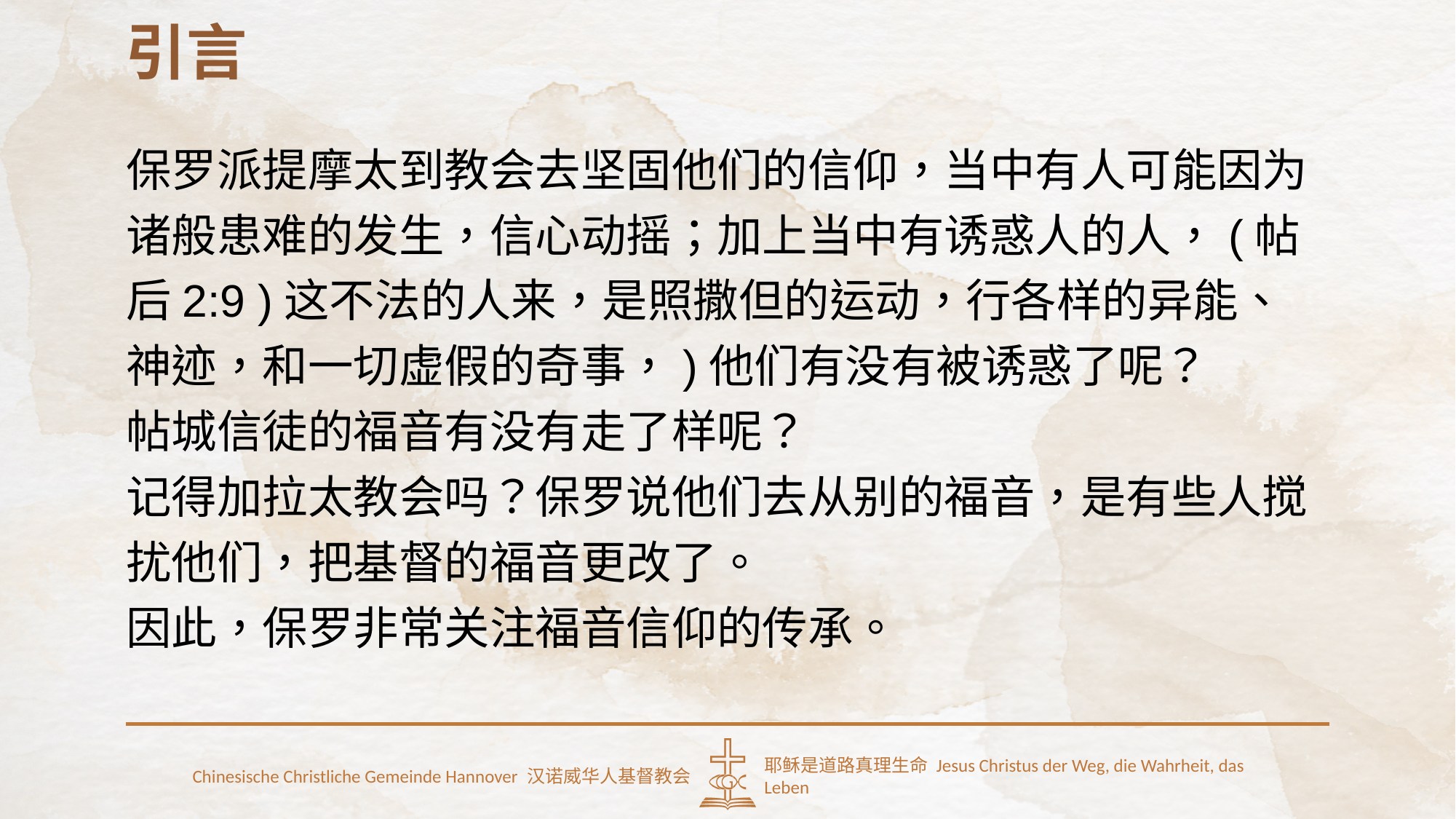

引言
保罗派提摩太到教会去坚固他们的信仰，当中有人可能因为诸般患难的发生，信心动摇；加上当中有诱惑人的人，(帖后2:9 )这不法的人来，是照撒但的运动，行各样的异能、神迹，和一切虚假的奇事，)他们有没有被诱惑了呢？
帖城信徒的福音有没有走了样呢？
记得加拉太教会吗？保罗说他们去从别的福音，是有些人搅扰他们，把基督的福音更改了。
因此，保罗非常关注福音信仰的传承。